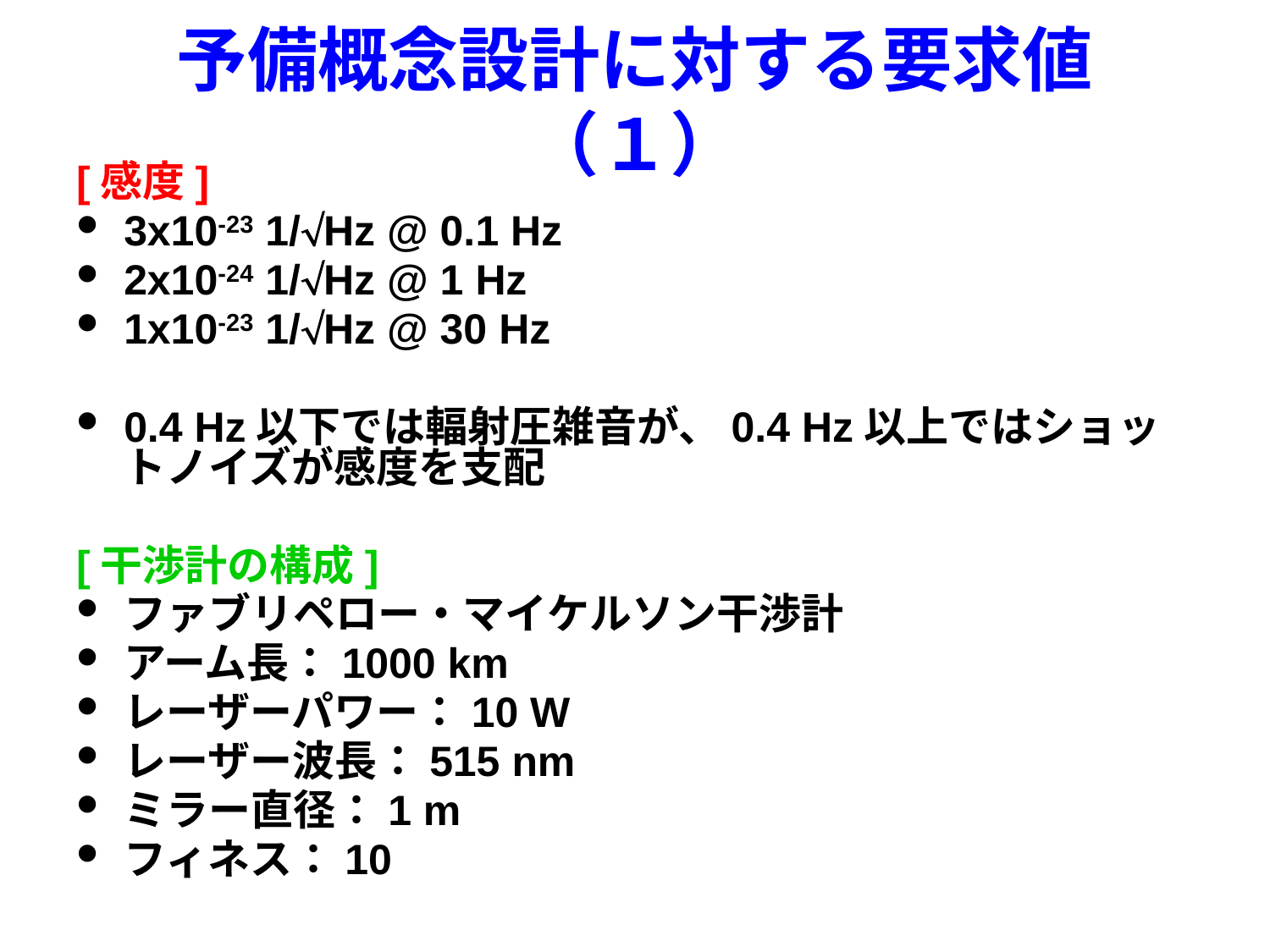

# 予備概念設計に対する要求値（１）
[感度]
3x10-23 1/√Hz @ 0.1 Hz
2x10-24 1/√Hz @ 1 Hz
1x10-23 1/√Hz @ 30 Hz

0.4 Hz以下では輻射圧雑音が、0.4 Hz以上ではショットノイズが感度を支配

[干渉計の構成]
ファブリペロー・マイケルソン干渉計
アーム長：1000 km
レーザーパワー：10 W
レーザー波長：515 nm
ミラー直径：1 m
フィネス：10